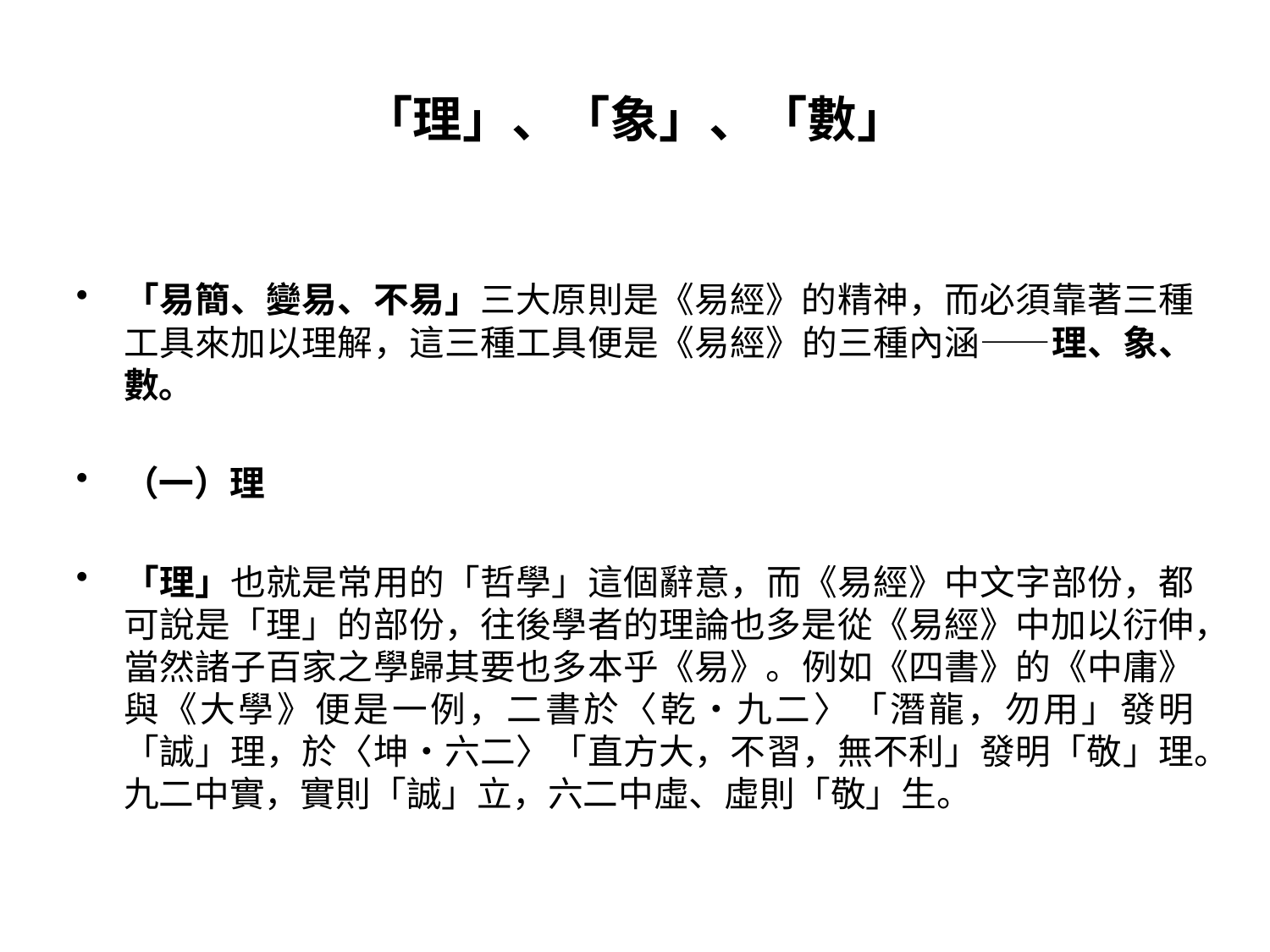

# 「理」、「象」、「數」

「易簡、變易、不易」三大原則是《易經》的精神，而必須靠著三種工具來加以理解，這三種工具便是《易經》的三種內涵——理、象、數。

（一）理

「理」也就是常用的「哲學」這個辭意，而《易經》中文字部份，都可說是「理」的部份，往後學者的理論也多是從《易經》中加以衍伸，當然諸子百家之學歸其要也多本乎《易》。例如《四書》的《中庸》與《大學》便是一例，二書於〈乾‧九二〉「潛龍，勿用」發明「誠」理，於〈坤‧六二〉「直方大，不習，無不利」發明「敬」理。九二中實，實則「誠」立，六二中虛、虛則「敬」生。